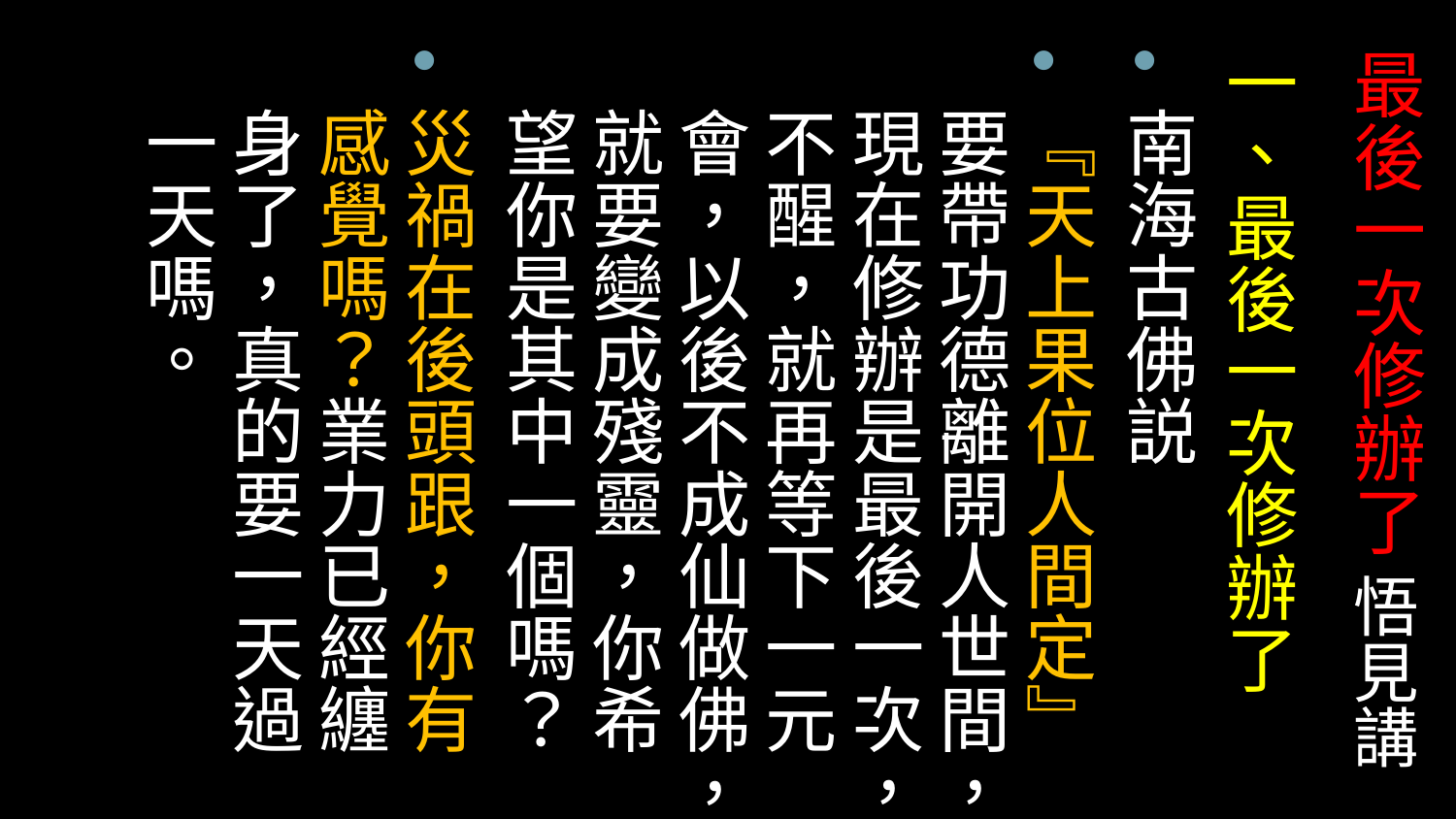

# 最後一次修辦了 悟見講
一、最後一次修辦了
南海古佛説
『天上果位人間定』要帶功德離開人世間，現在修辦是最後一次，不醒，就再等下一元會，以後不成仙做佛，就要變成殘靈，你希望你是其中一個嗎？
災禍在後頭跟，你有感覺嗎？業力已經纏身了，真的要一天過一天嗎。